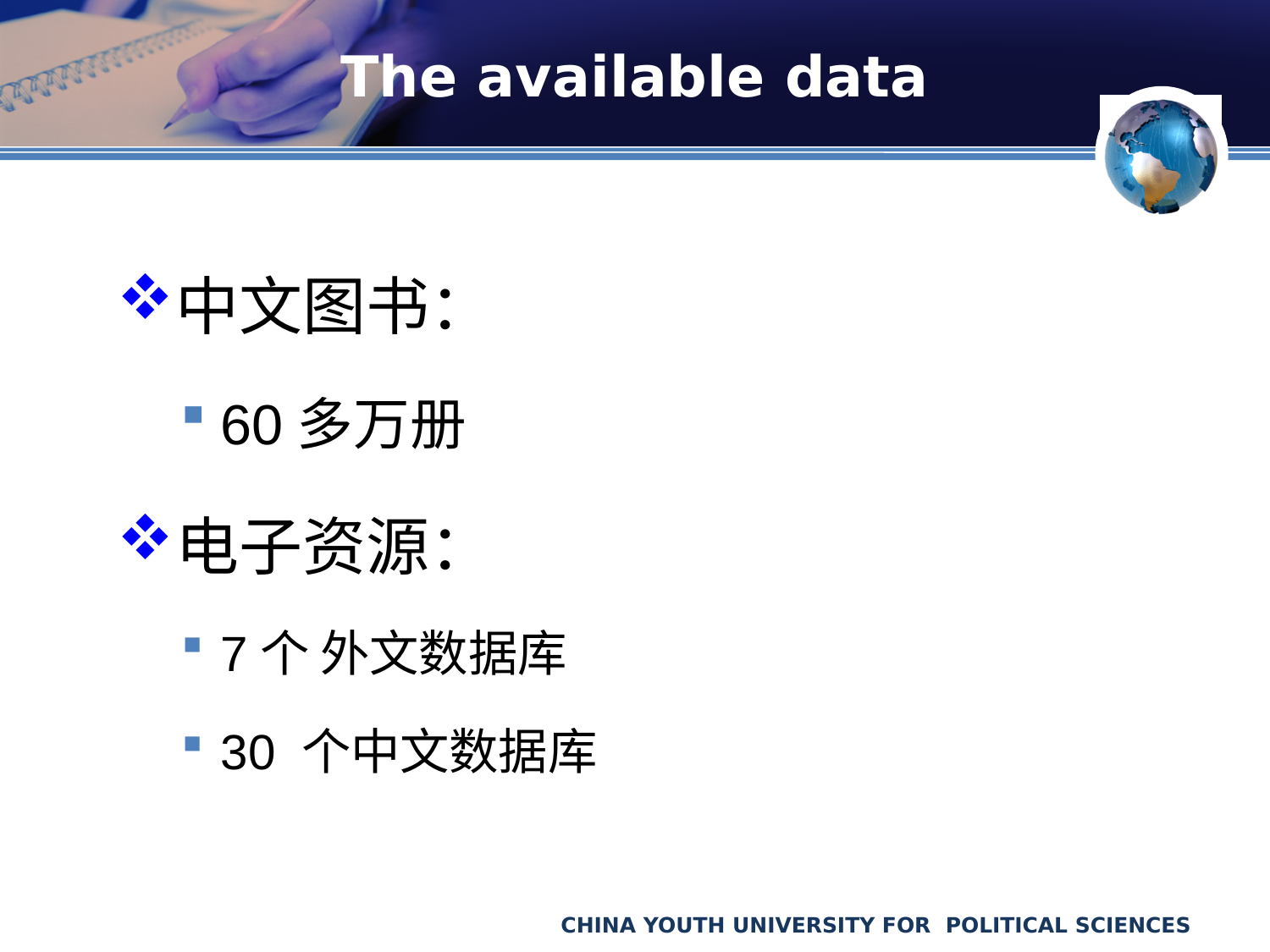

# The available data
中文图书：
60多万册
电子资源：
7个 外文数据库
30 个中文数据库

CHINA YOUTH UNIVERSITY FOR  POLITICAL SCIENCES